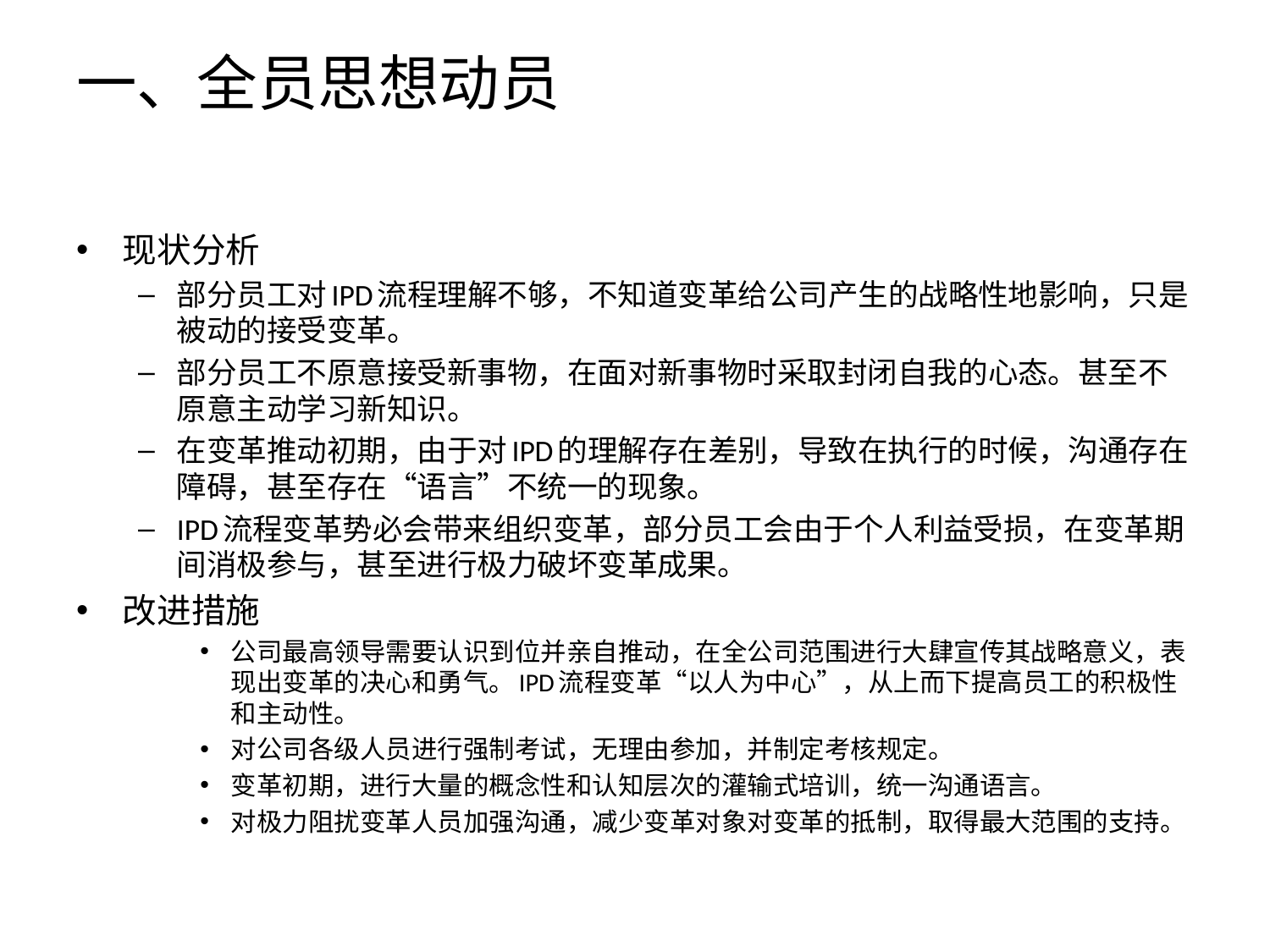

# 一、全员思想动员
现状分析
部分员工对IPD流程理解不够，不知道变革给公司产生的战略性地影响，只是被动的接受变革。
部分员工不原意接受新事物，在面对新事物时采取封闭自我的心态。甚至不原意主动学习新知识。
在变革推动初期，由于对IPD的理解存在差别，导致在执行的时候，沟通存在障碍，甚至存在“语言”不统一的现象。
IPD流程变革势必会带来组织变革，部分员工会由于个人利益受损，在变革期间消极参与，甚至进行极力破坏变革成果。
改进措施
公司最高领导需要认识到位并亲自推动，在全公司范围进行大肆宣传其战略意义，表现出变革的决心和勇气。IPD流程变革“以人为中心”，从上而下提高员工的积极性和主动性。
对公司各级人员进行强制考试，无理由参加，并制定考核规定。
变革初期，进行大量的概念性和认知层次的灌输式培训，统一沟通语言。
对极力阻扰变革人员加强沟通，减少变革对象对变革的抵制，取得最大范围的支持。